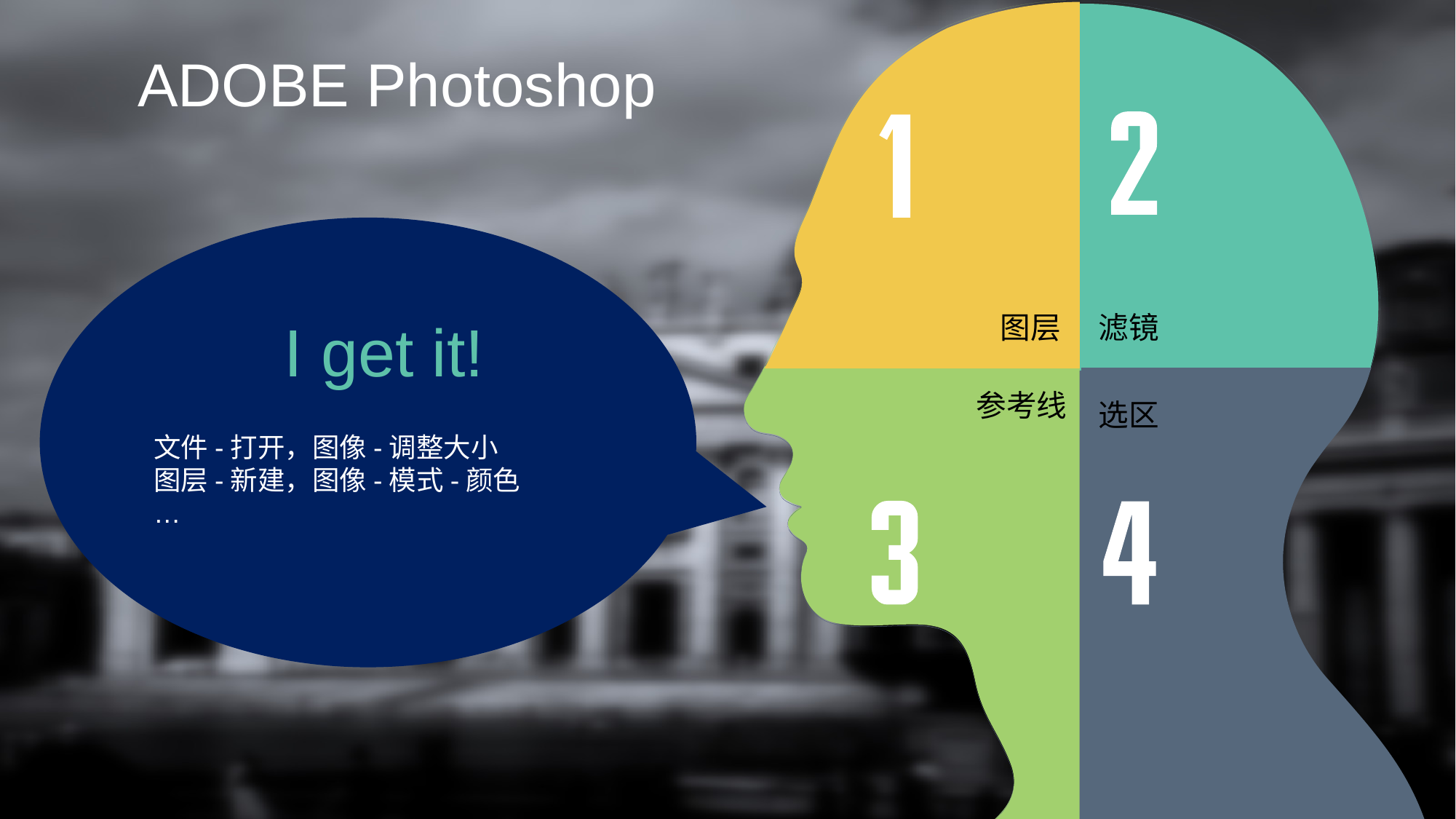

ADOBE Photoshop

图层
滤镜
I get it!
参考线
选区
文件-打开，图像-调整大小
图层-新建，图像-模式-颜色
…